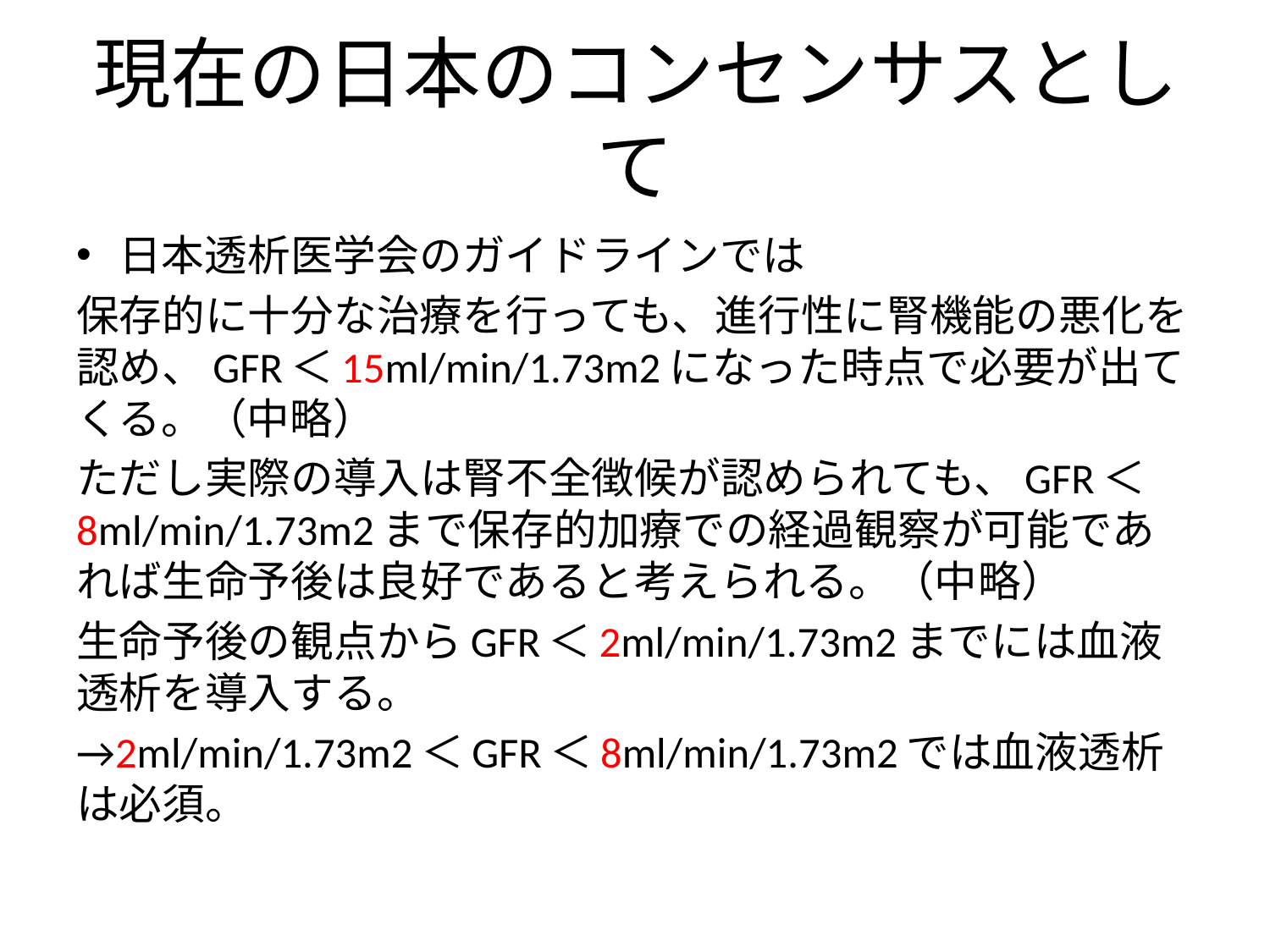

# 現在の日本のコンセンサスとして
日本透析医学会のガイドラインでは
保存的に十分な治療を行っても、進行性に腎機能の悪化を認め、GFR＜15ml/min/1.73m2になった時点で必要が出てくる。（中略）
ただし実際の導入は腎不全徴候が認められても、GFR＜8ml/min/1.73m2まで保存的加療での経過観察が可能であれば生命予後は良好であると考えられる。（中略）
生命予後の観点からGFR＜2ml/min/1.73m2までには血液透析を導入する。
→2ml/min/1.73m2＜GFR＜8ml/min/1.73m2では血液透析は必須。